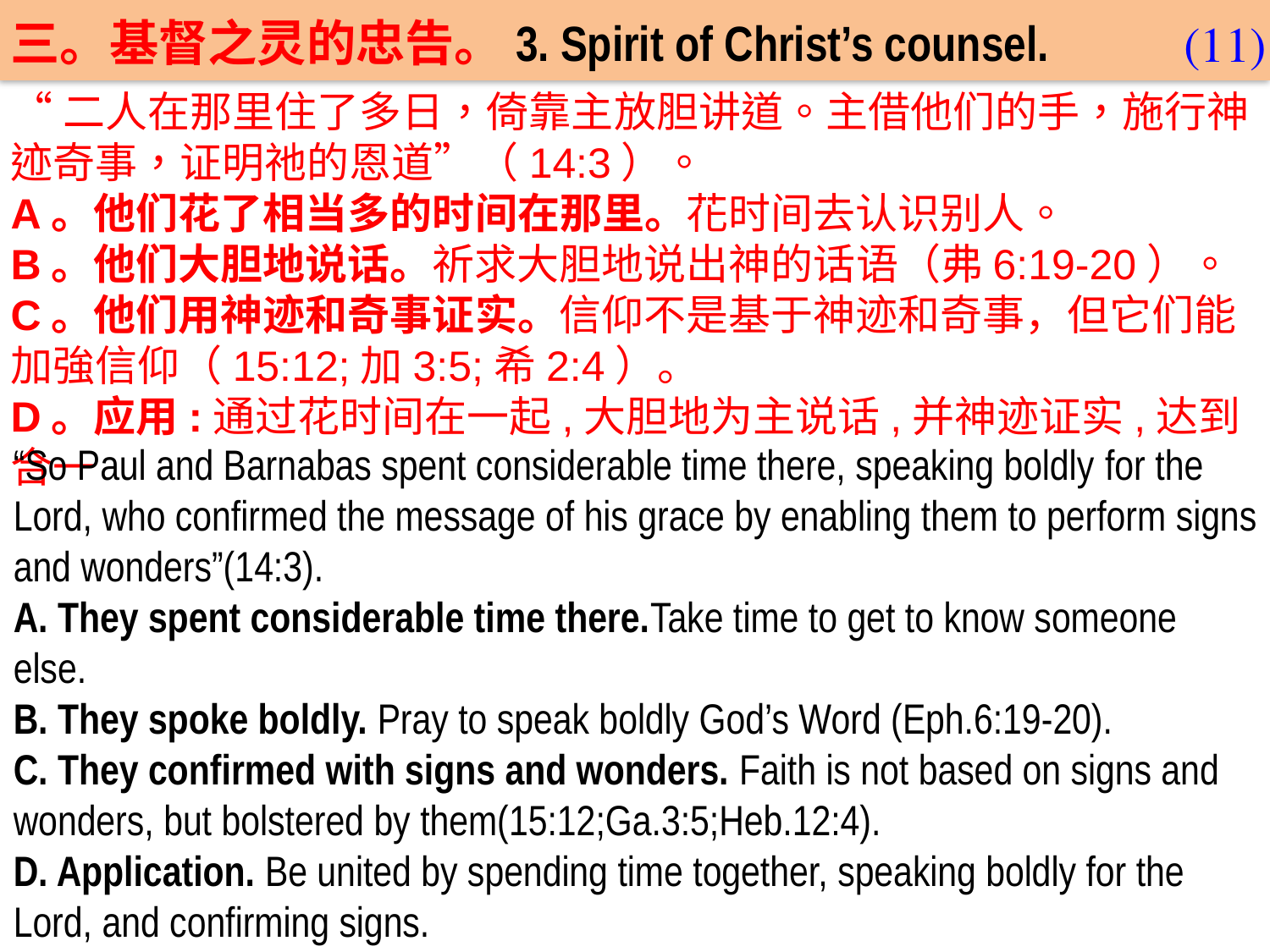

三。基督之灵的忠告。3. Spirit of Christ’s counsel.
(11)
“二人在那里住了多日，倚靠主放胆讲道。主借他们的手，施行神迹奇事，证明祂的恩道”（14:3）。
A。他们花了相当多的时间在那里。花时间去认识别人。
B。他们大胆地说话。祈求大胆地说出神的话语（弗6:19-20）。
C。他们用神迹和奇事证实。信仰不是基于神迹和奇事，但它们能加強信仰（15:12;加3:5;希2:4）。
D。应用:通过花时间在一起,大胆地为主说话,并神迹证实,达到合一

“So Paul and Barnabas spent considerable time there, speaking boldly for the Lord, who confirmed the message of his grace by enabling them to perform signs and wonders”(14:3).
A. They spent considerable time there.Take time to get to know someone else.
B. They spoke boldly. Pray to speak boldly God’s Word (Eph.6:19-20).
C. They confirmed with signs and wonders. Faith is not based on signs and wonders, but bolstered by them(15:12;Ga.3:5;Heb.12:4).
D. Application. Be united by spending time together, speaking boldly for the Lord, and confirming signs.